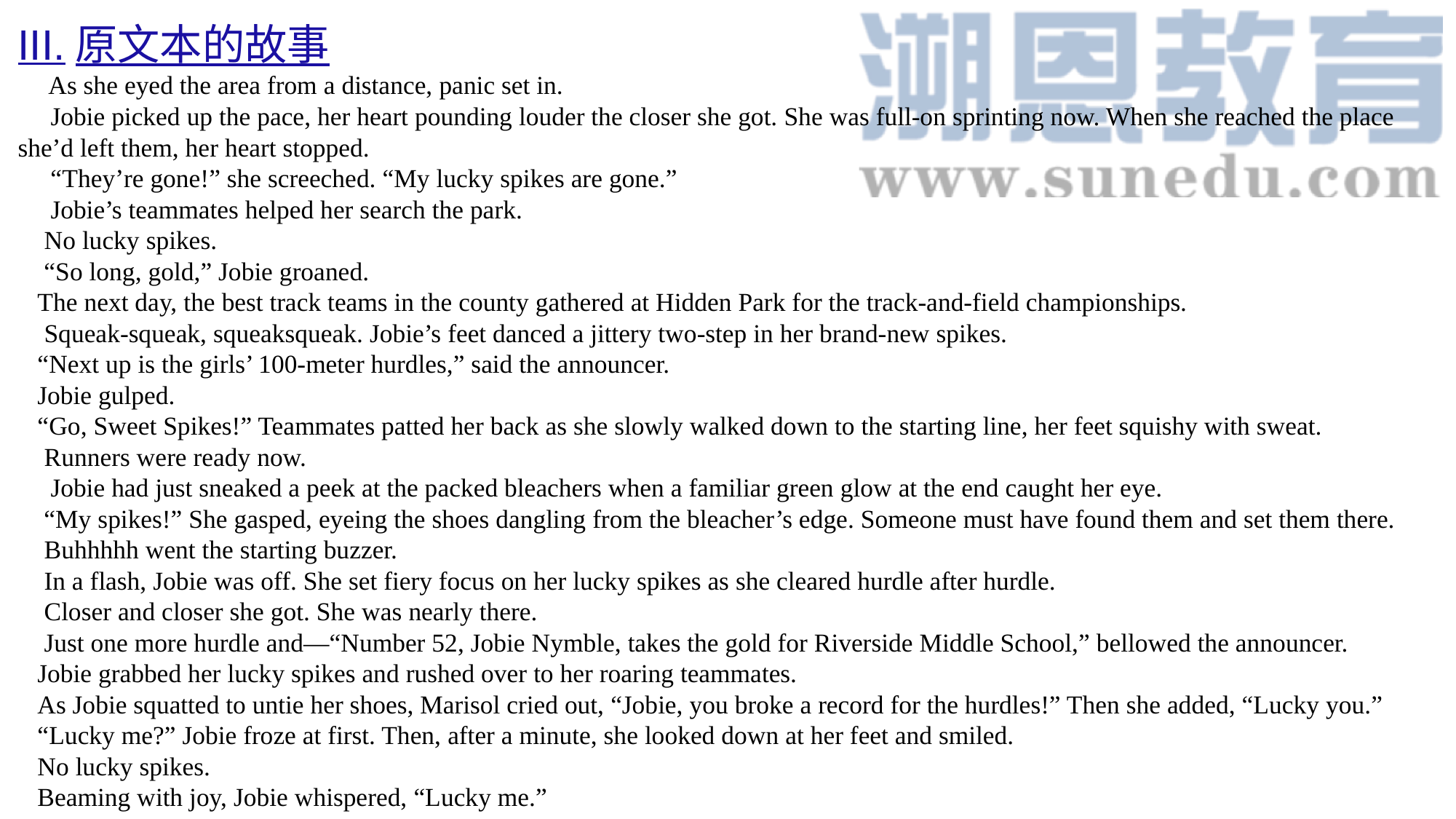

III.原文本的故事
     As she eyed the area from a distance, panic set in.
     Jobie picked up the pace, her heart pounding louder the closer she got. She was full-on sprinting now. When she reached the place she’d left them, her heart stopped.
     “They’re gone!” she screeched. “My lucky spikes are gone.”
     Jobie’s teammates helped her search the park.
    No lucky spikes.
    “So long, gold,” Jobie groaned.
   The next day, the best track teams in the county gathered at Hidden Park for the track-and-field championships.
    Squeak-squeak, squeaksqueak. Jobie’s feet danced a jittery two-step in her brand-new spikes.
   “Next up is the girls’ 100-meter hurdles,” said the announcer.
   Jobie gulped.
   “Go, Sweet Spikes!” Teammates patted her back as she slowly walked down to the starting line, her feet squishy with sweat.
    Runners were ready now.
     Jobie had just sneaked a peek at the packed bleachers when a familiar green glow at the end caught her eye.
    “My spikes!” She gasped, eyeing the shoes dangling from the bleacher’s edge. Someone must have found them and set them there.
    Buhhhhh went the starting buzzer.
    In a flash, Jobie was off. She set fiery focus on her lucky spikes as she cleared hurdle after hurdle.
    Closer and closer she got. She was nearly there.
    Just one more hurdle and—“Number 52, Jobie Nymble, takes the gold for Riverside Middle School,” bellowed the announcer.
   Jobie grabbed her lucky spikes and rushed over to her roaring teammates.
   As Jobie squatted to untie her shoes, Marisol cried out, “Jobie, you broke a record for the hurdles!” Then she added, “Lucky you.”
   “Lucky me?” Jobie froze at first. Then, after a minute, she looked down at her feet and smiled.
   No lucky spikes.
   Beaming with joy, Jobie whispered, “Lucky me.”